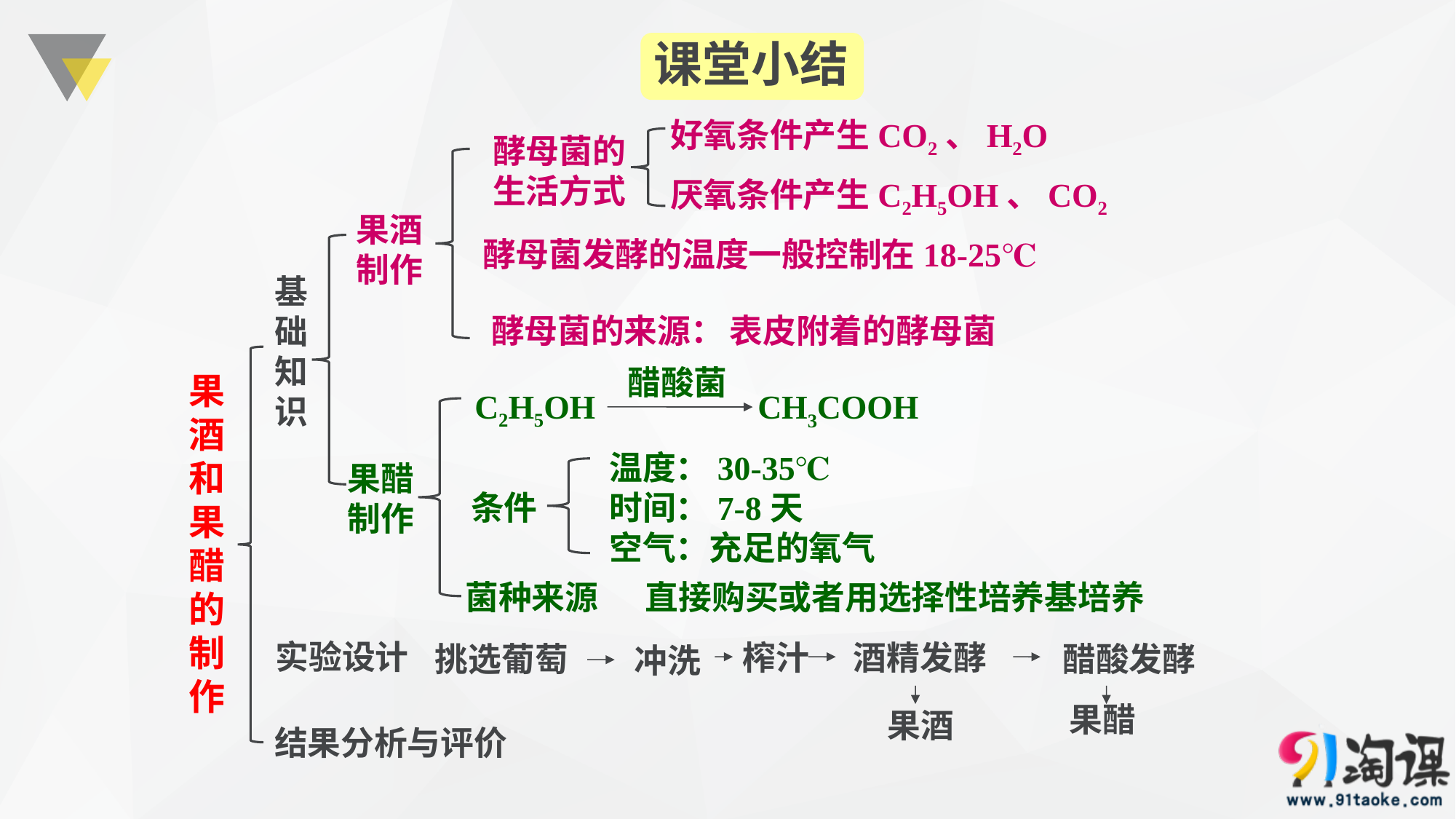

课堂小结

好氧条件产生CO2、H2O
酵母菌的生活方式

厌氧条件产生C2H5OH、CO2
果酒制作
酵母菌发酵的温度一般控制在18-25℃

基
础
知
识
酵母菌的来源：
表皮附着的酵母菌

醋酸菌
C2H5OH
CH3COOH

果酒和果醋的制作

温度：30-35℃
时间：7-8天
空气：充足的氧气
果醋制作

条件
菌种来源
直接购买或者用选择性培养基培养
实验设计
榨汁
酒精发酵

挑选葡萄
醋酸发酵
冲洗

果醋
果酒

结果分析与评价